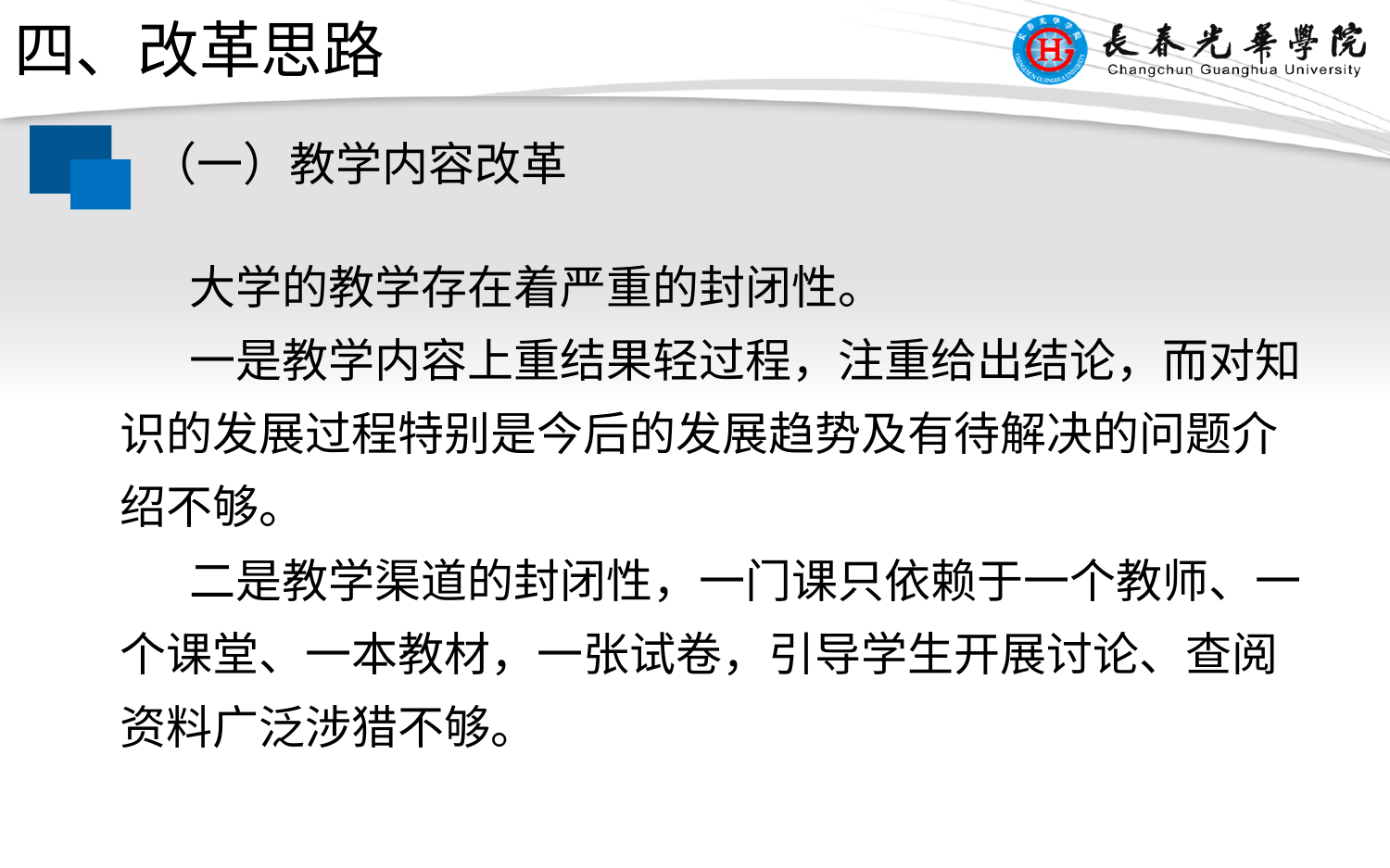

四、改革思路

（一）教学内容改革
大学的教学存在着严重的封闭性。
一是教学内容上重结果轻过程，注重给出结论，而对知识的发展过程特别是今后的发展趋势及有待解决的问题介绍不够。
二是教学渠道的封闭性，一门课只依赖于一个教师、一个课堂、一本教材，一张试卷，引导学生开展讨论、查阅资料广泛涉猎不够。